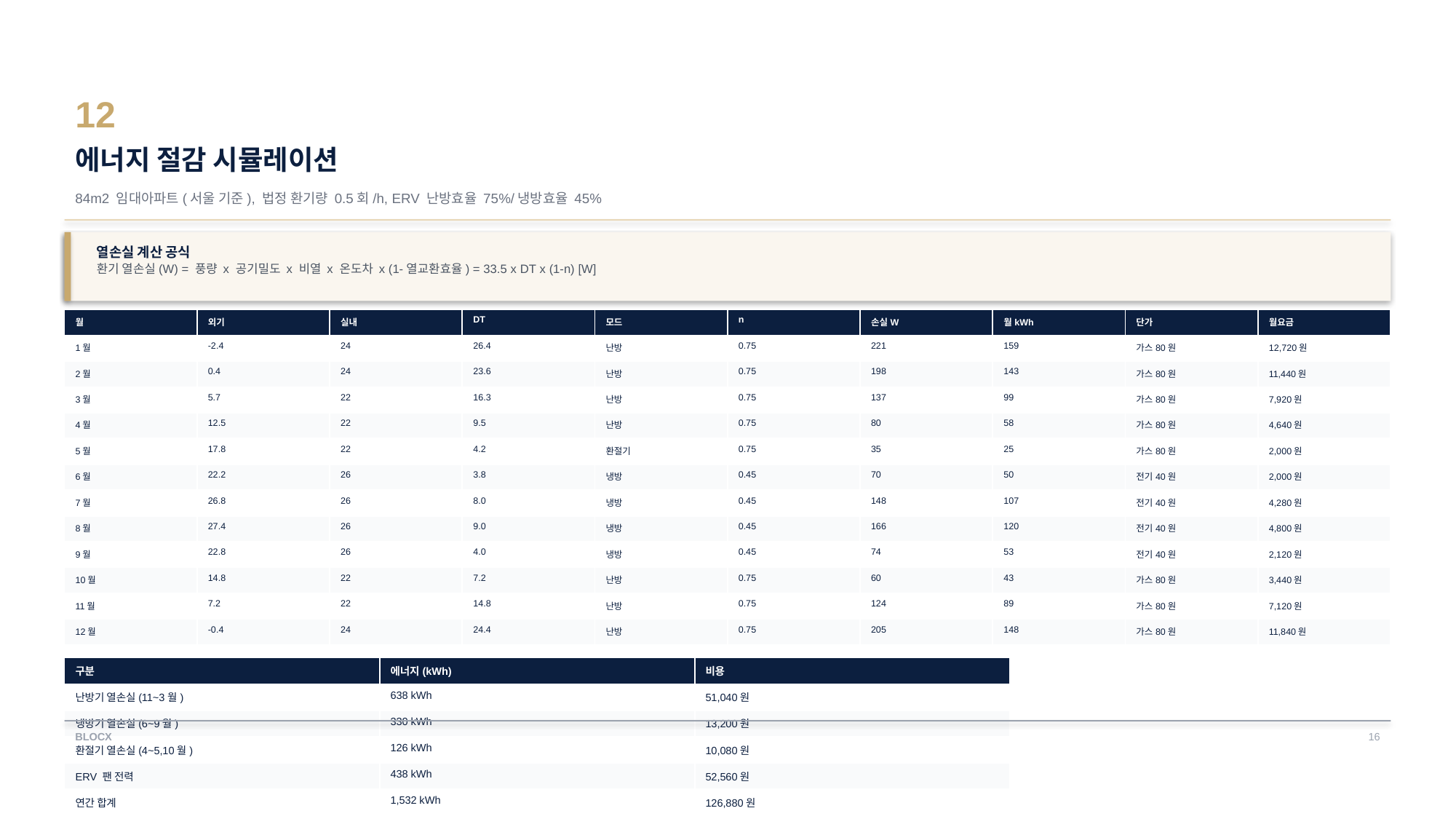

12
에너지 절감 시뮬레이션
84m2 임대아파트(서울 기준), 법정 환기량 0.5회/h, ERV 난방효율 75%/냉방효율 45%

열손실 계산 공식
환기 열손실(W) = 풍량 x 공기밀도 x 비열 x 온도차 x (1-열교환효율) = 33.5 x DT x (1-n) [W]
| 월 | 외기 | 실내 | DT | 모드 | n | 손실W | 월kWh | 단가 | 월요금 |
| --- | --- | --- | --- | --- | --- | --- | --- | --- | --- |
| 1월 | -2.4 | 24 | 26.4 | 난방 | 0.75 | 221 | 159 | 가스80원 | 12,720원 |
| 2월 | 0.4 | 24 | 23.6 | 난방 | 0.75 | 198 | 143 | 가스80원 | 11,440원 |
| 3월 | 5.7 | 22 | 16.3 | 난방 | 0.75 | 137 | 99 | 가스80원 | 7,920원 |
| 4월 | 12.5 | 22 | 9.5 | 난방 | 0.75 | 80 | 58 | 가스80원 | 4,640원 |
| 5월 | 17.8 | 22 | 4.2 | 환절기 | 0.75 | 35 | 25 | 가스80원 | 2,000원 |
| 6월 | 22.2 | 26 | 3.8 | 냉방 | 0.45 | 70 | 50 | 전기40원 | 2,000원 |
| 7월 | 26.8 | 26 | 8.0 | 냉방 | 0.45 | 148 | 107 | 전기40원 | 4,280원 |
| 8월 | 27.4 | 26 | 9.0 | 냉방 | 0.45 | 166 | 120 | 전기40원 | 4,800원 |
| 9월 | 22.8 | 26 | 4.0 | 냉방 | 0.45 | 74 | 53 | 전기40원 | 2,120원 |
| 10월 | 14.8 | 22 | 7.2 | 난방 | 0.75 | 60 | 43 | 가스80원 | 3,440원 |
| 11월 | 7.2 | 22 | 14.8 | 난방 | 0.75 | 124 | 89 | 가스80원 | 7,120원 |
| 12월 | -0.4 | 24 | 24.4 | 난방 | 0.75 | 205 | 148 | 가스80원 | 11,840원 |
| 구분 | 에너지(kWh) | 비용 |
| --- | --- | --- |
| 난방기 열손실(11~3월) | 638 kWh | 51,040원 |
| 냉방기 열손실(6~9월) | 330 kWh | 13,200원 |
| 환절기 열손실(4~5,10월) | 126 kWh | 10,080원 |
| ERV 팬 전력 | 438 kWh | 52,560원 |
| 연간 합계 | 1,532 kWh | 126,880원 |

BLOCX
16